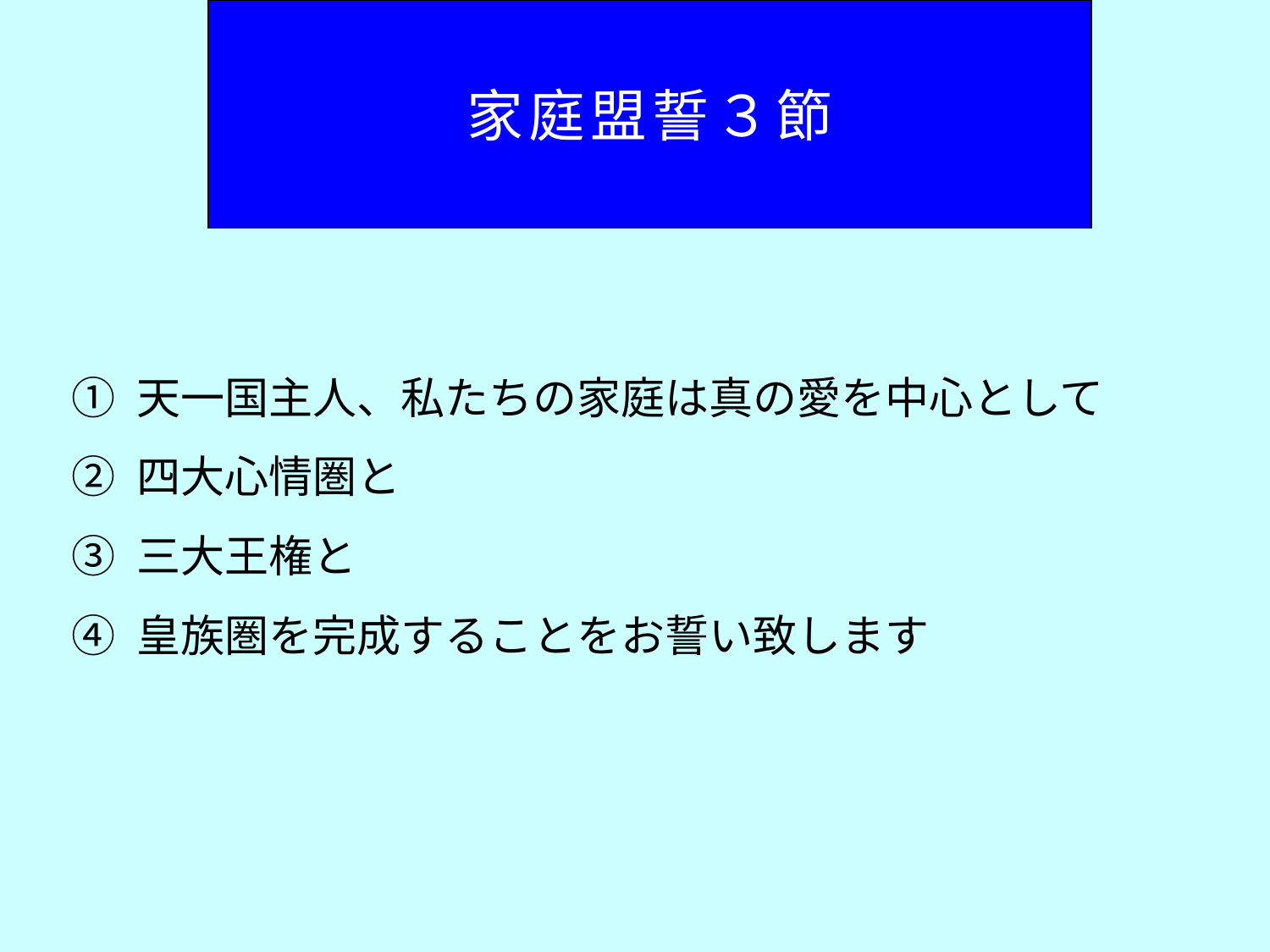

家庭盟誓３節
① 天一国主人、私たちの家庭は真の愛を中心として
② 四大心情圏と
③ 三大王権と
④ 皇族圏を完成することをお誓い致します